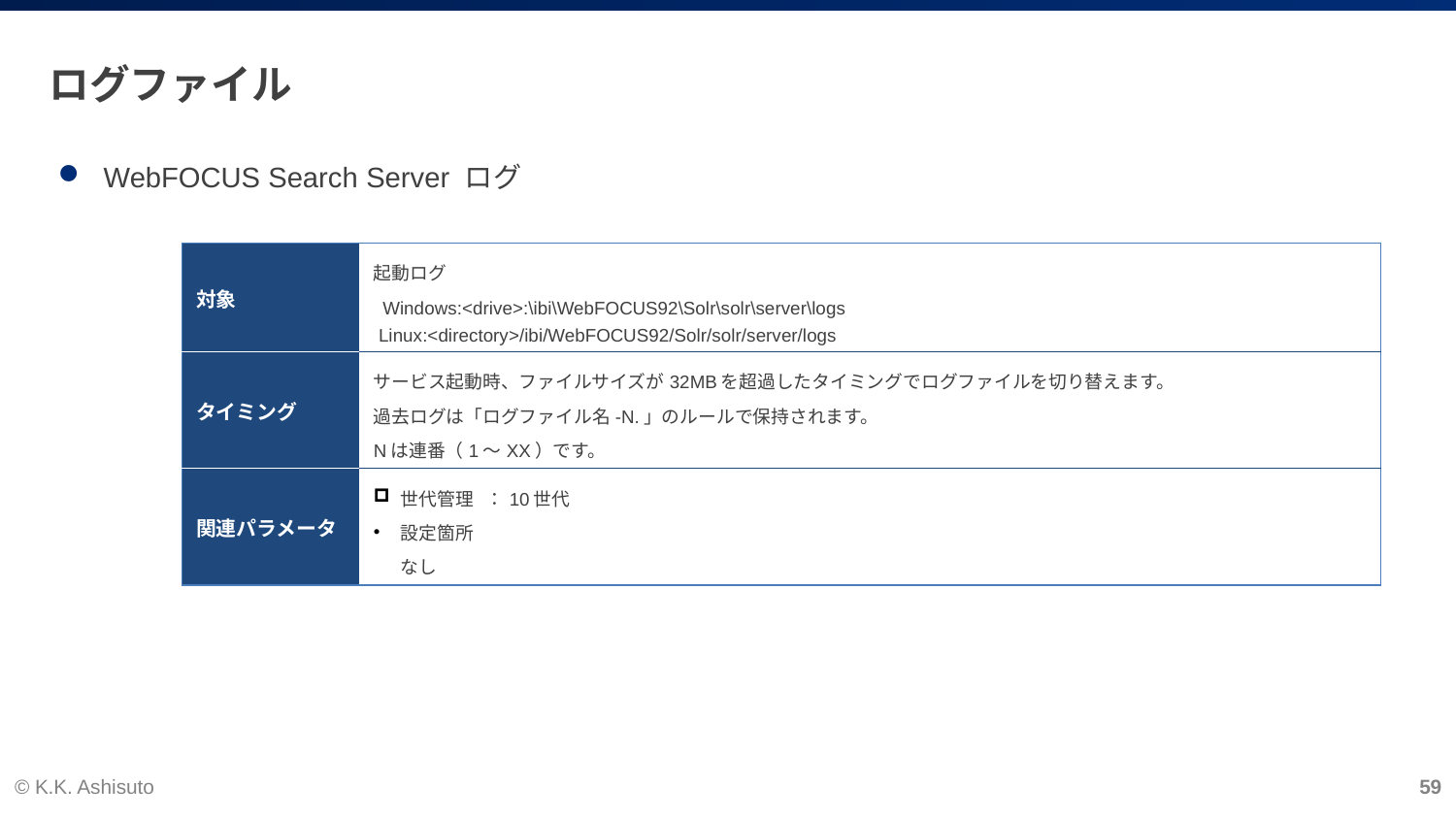

# ログファイル
WebFOCUS Search Server ログ
| 対象 | 起動ログ Windows:<drive>:\ibi\WebFOCUS92\Solr\solr\server\logs Linux:<directory>/ibi/WebFOCUS92/Solr/solr/server/logs |
| --- | --- |
| タイミング | サービス起動時、ファイルサイズが32MBを超過したタイミングでログファイルを切り替えます。 過去ログは「ログファイル名-N.」のルールで保持されます。 Nは連番（1～XX）です。 |
| 関連パラメータ | 世代管理 ：10世代 設定箇所 なし |
© K.K. Ashisuto
59